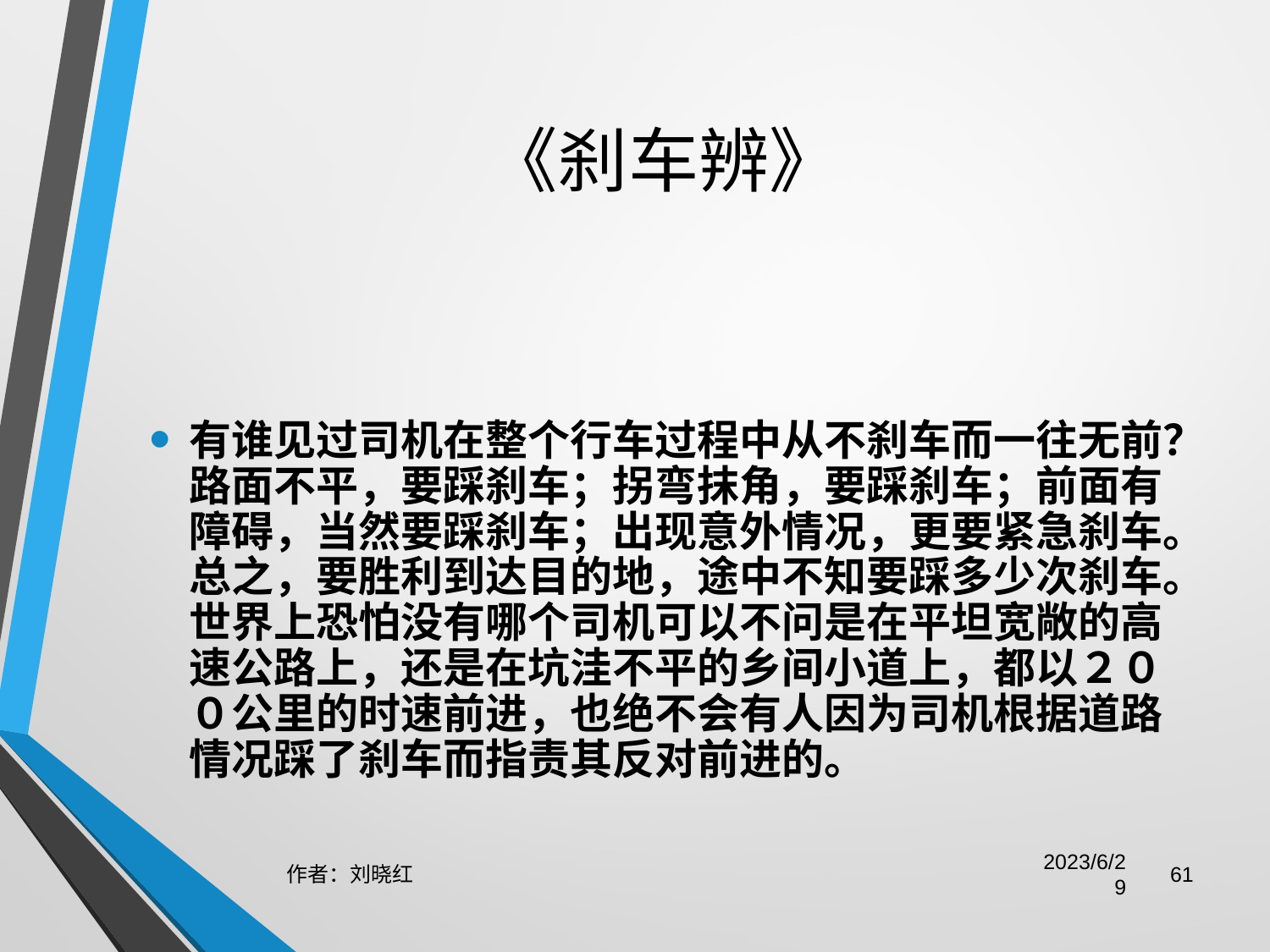

# 《刹车辨》
有谁见过司机在整个行车过程中从不刹车而一往无前？路面不平，要踩刹车；拐弯抹角，要踩刹车；前面有障碍，当然要踩刹车；出现意外情况，更要紧急刹车。总之，要胜利到达目的地，途中不知要踩多少次刹车。世界上恐怕没有哪个司机可以不问是在平坦宽敞的高速公路上，还是在坑洼不平的乡间小道上，都以２００公里的时速前进，也绝不会有人因为司机根据道路情况踩了刹车而指责其反对前进的。
作者：刘晓红
2023/6/29
61